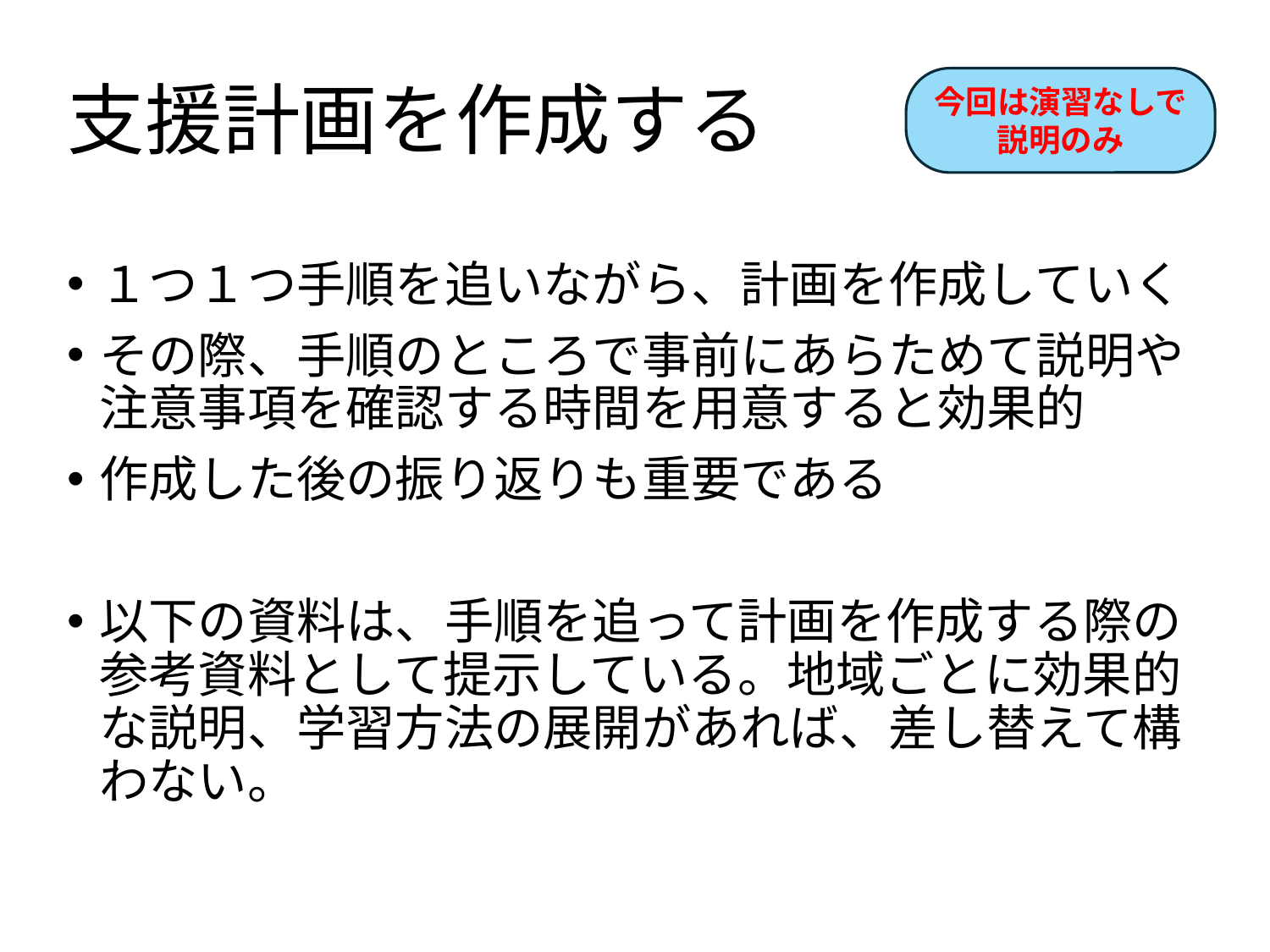

# 支援計画を作成する
今回は演習なしで
説明のみ
１つ１つ手順を追いながら、計画を作成していく
その際、手順のところで事前にあらためて説明や注意事項を確認する時間を用意すると効果的
作成した後の振り返りも重要である

以下の資料は、手順を追って計画を作成する際の参考資料として提示している。地域ごとに効果的な説明、学習方法の展開があれば、差し替えて構わない。